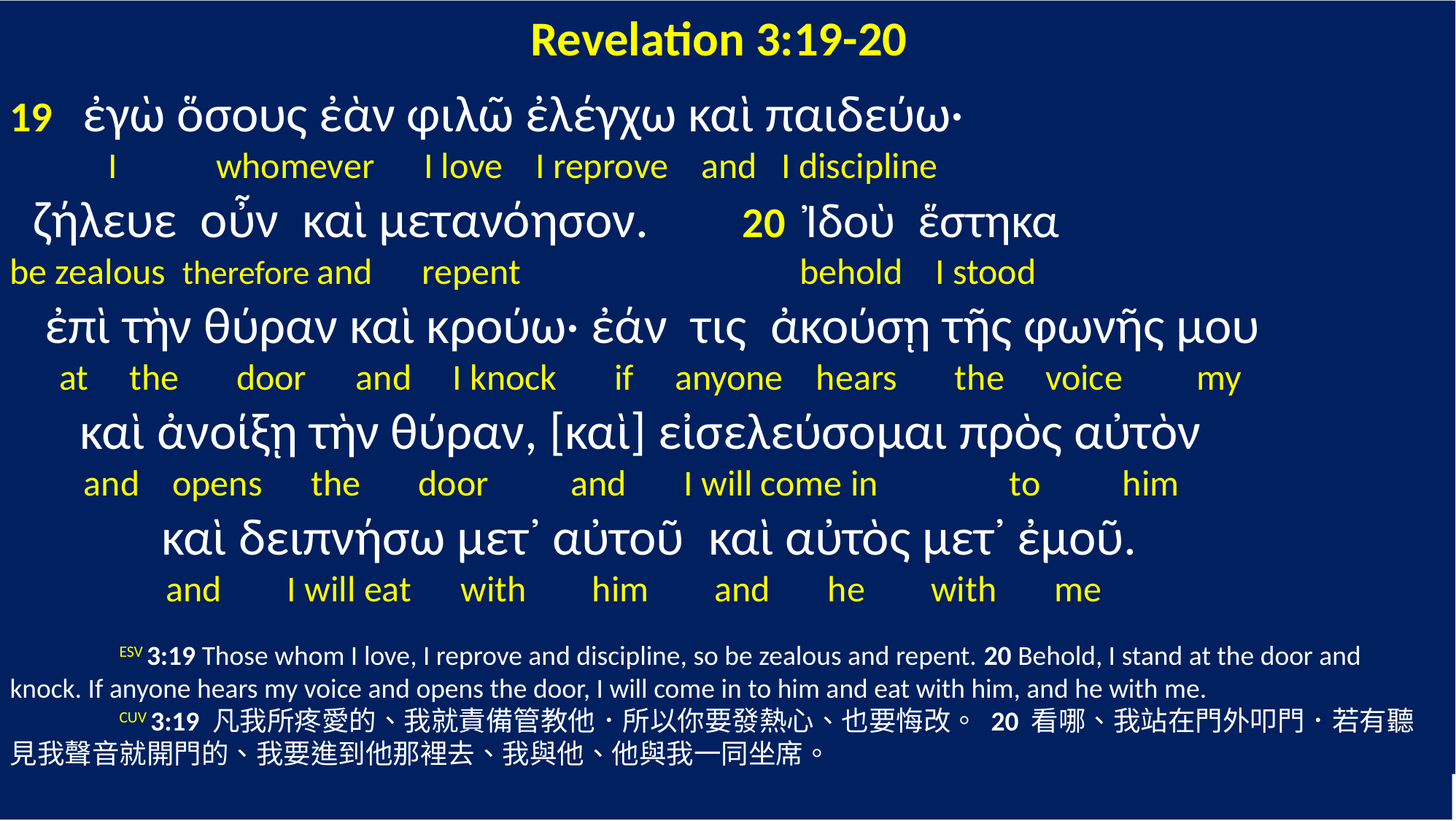

Revelation 3:6-7

6 ἀλλὰ τοῦτο ἔχεις, ὅτι μισεῖς τὰ ἔργα τῶν Νικολαϊτῶν
mais      j'ai    contre     toi    que     le       amour        ton      le      premier
     ἃ κἀγὼ μισῶ.                    7   Ὁ ἔχων οὖς ἀκουσάτω
tu as abandonné                   souviens -toi     donc     d'où       tu es tombé      et        repens –toi
τί τὸ πνεῦμα λέγει ταῖς ἐκκλησίαις. Τῷ νικῶντι δώσω αὐτῷ
 (Rev. 3:7 BGT)
 et    les  premières œuvres     pratique      si   et   non    je viendrai   à toi    et      j'ôterai
    τὴν λυχνίαν σου ἐκ τοῦ τόπου αὐτῆς, ἐὰν μὴ μετανοήσῃς.
        le    chandelier     ton    de     la        place         sa            si   ne pas   tu te repentes

             ESV 3:6 Tu as pourtant ceci, c'est que tu hais les oeuvres des Nicolaïtes, oeuvres que je hais aussi.

CUVRevelation 3:6 Cependant, tu as ceci en ta faveur: tout comme moi, tu détestes ce que font les Nicolaïtes.

Revelation 3:19-20

19   ἐγὼ ὅσους ἐὰν φιλῶ ἐλέγχω καὶ παιδεύω·
            I            whomever      I love    I reprove    and   I discipline
  ζήλευε  οὖν  καὶ μετανόησον.        20  Ἰδοὺ  ἕστηκα
be zealous  therefore and      repent                                  behold    I stood
   ἐπὶ τὴν θύραν καὶ κρούω· ἐάν  τις  ἀκούσῃ τῆς φωνῆς μου
      at     the       door      and     I knock       if     anyone    hears       the     voice         my
      καὶ ἀνοίξῃ τὴν θύραν, [καὶ] εἰσελεύσομαι πρὸς αὐτὸν
         and    opens      the       door          and       I will come in                to          him
             καὶ δειπνήσω μετ᾽ αὐτοῦ  καὶ αὐτὸς μετ᾽ ἐμοῦ.
                   and        I will eat      with        him        and       he        with       me

 	ESV 3:19 Those whom I love, I reprove and discipline, so be zealous and repent. 20 Behold, I stand at the door and knock. If anyone hears my voice and opens the door, I will come in to him and eat with him, and he with me.
	CUV 3:19 凡我所疼愛的、我就責備管教他．所以你要發熱心、也要悔改。 20 看哪、我站在門外叩門．若有聽見我聲音就開門的、我要進到他那裡去、我與他、他與我一同坐席。